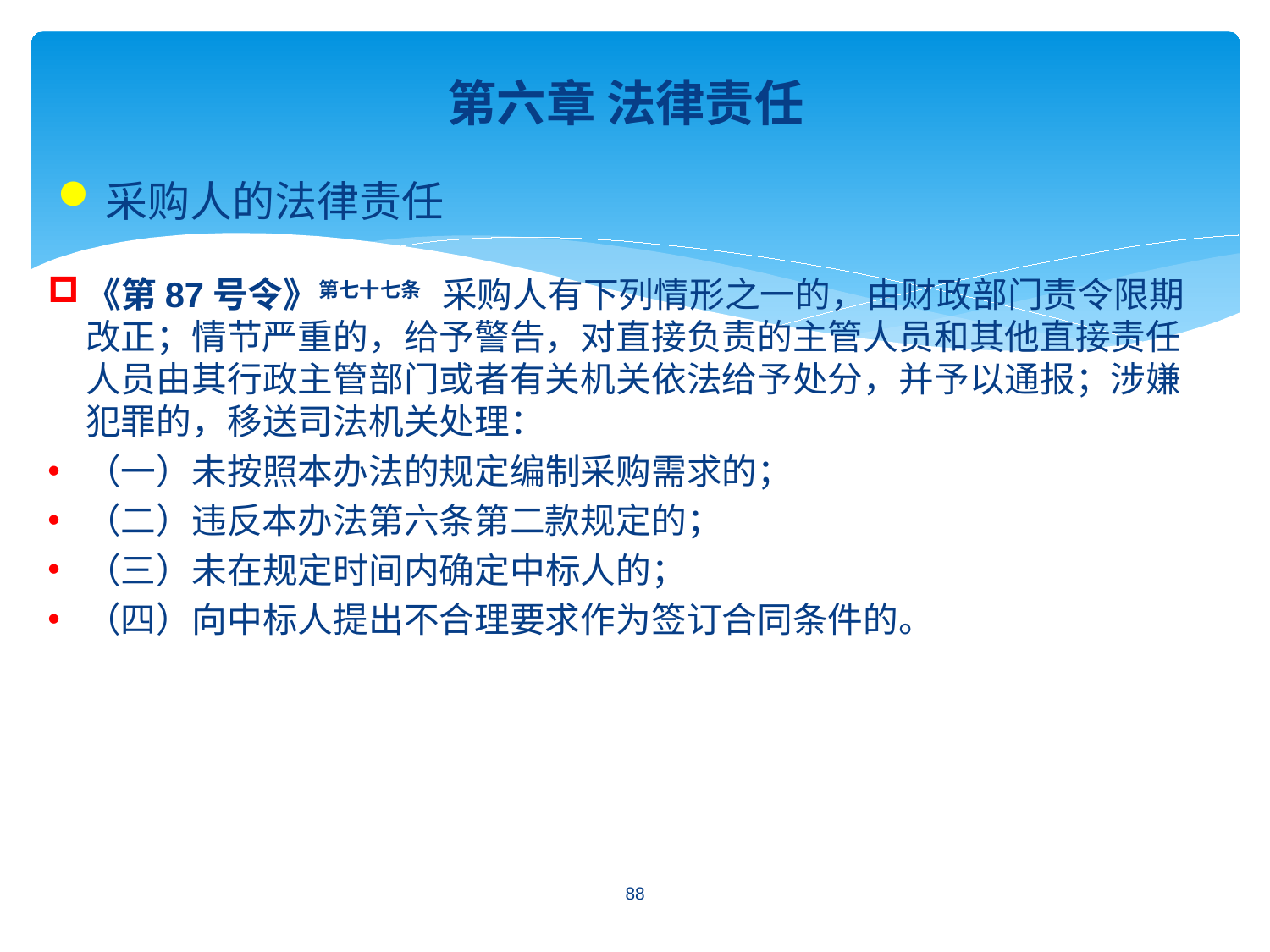

第六章 法律责任
采购人的法律责任
《第87号令》第七十七条　采购人有下列情形之一的，由财政部门责令限期改正；情节严重的，给予警告，对直接负责的主管人员和其他直接责任人员由其行政主管部门或者有关机关依法给予处分，并予以通报；涉嫌犯罪的，移送司法机关处理：
（一）未按照本办法的规定编制采购需求的；
（二）违反本办法第六条第二款规定的；
（三）未在规定时间内确定中标人的；
（四）向中标人提出不合理要求作为签订合同条件的。
88